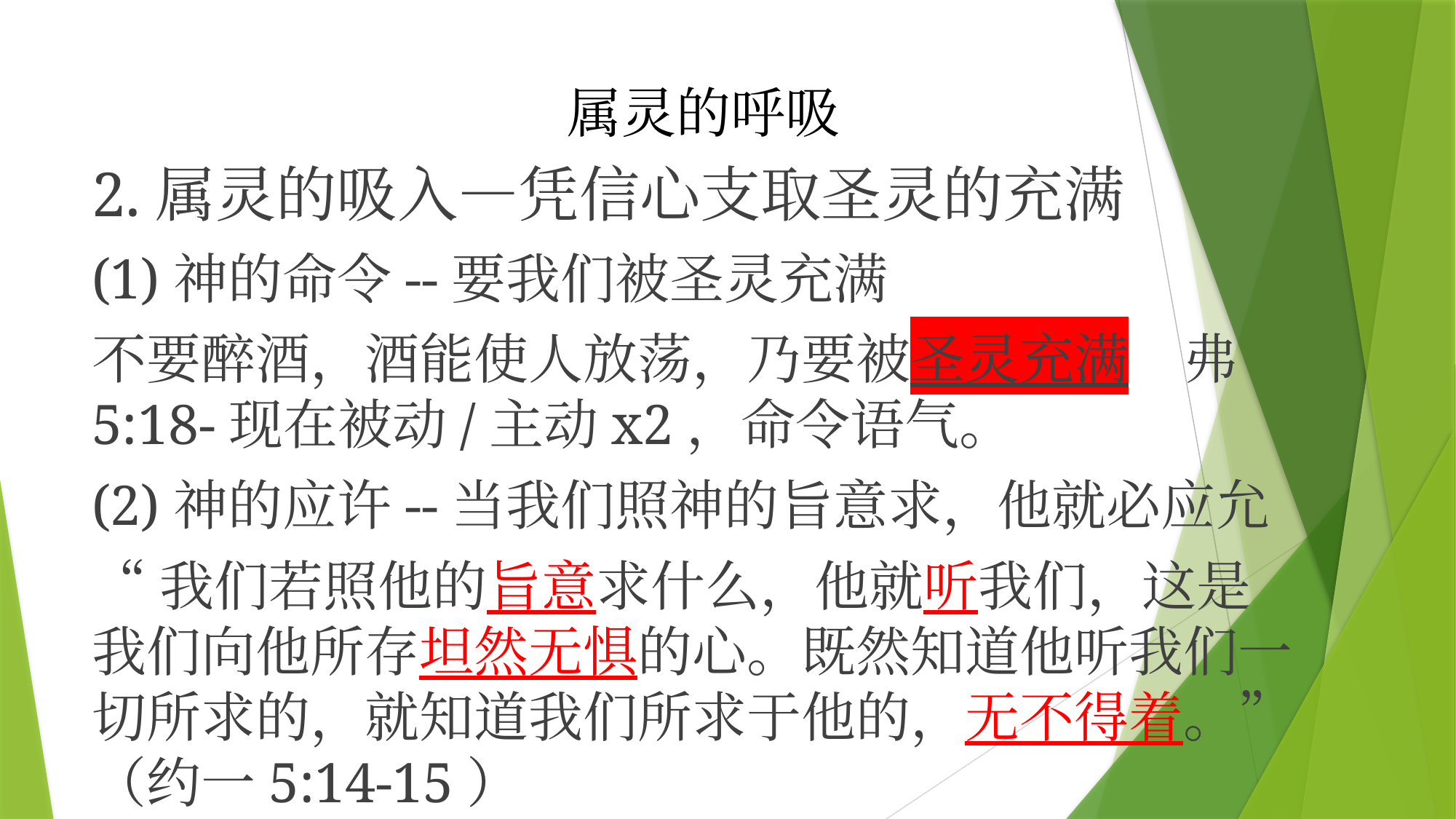

# 属灵的呼吸
2.属灵的吸入—凭信心支取圣灵的充满
(1)神的命令--要我们被圣灵充满
不要醉酒，酒能使人放荡，乃要被圣灵充满　弗5:18-现在被动/主动x2，命令语气。
(2)神的应许--当我们照神的旨意求，他就必应允
“我们若照他的旨意求什么，他就听我们，这是我们向他所存坦然无惧的心。既然知道他听我们一切所求的，就知道我们所求于他的，无不得着。”（约一5:14-15）